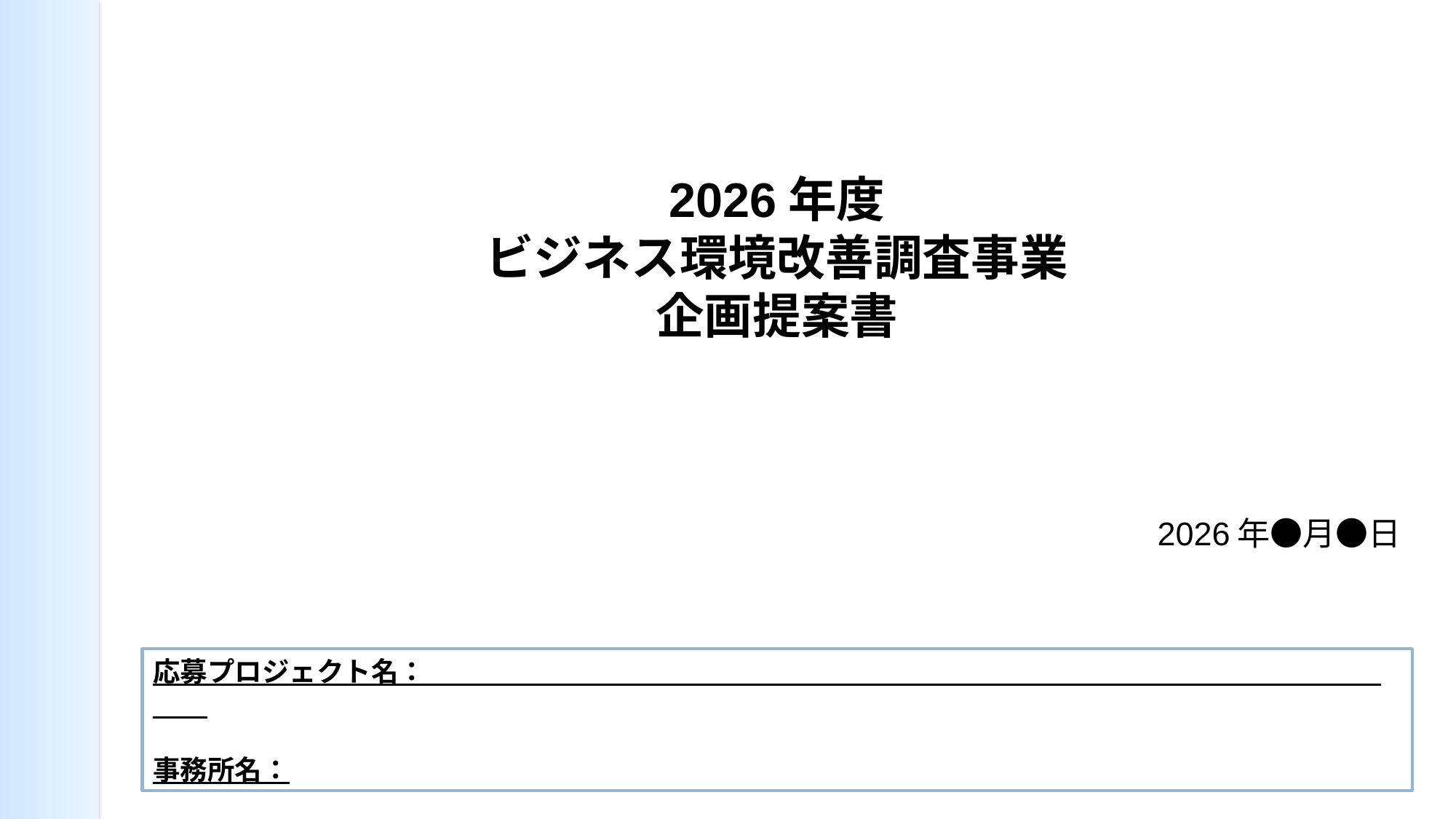

# 2026年度 ビジネス環境改善調査事業 企画提案書
2026年●月●日
応募プロジェクト名：

事務所名：